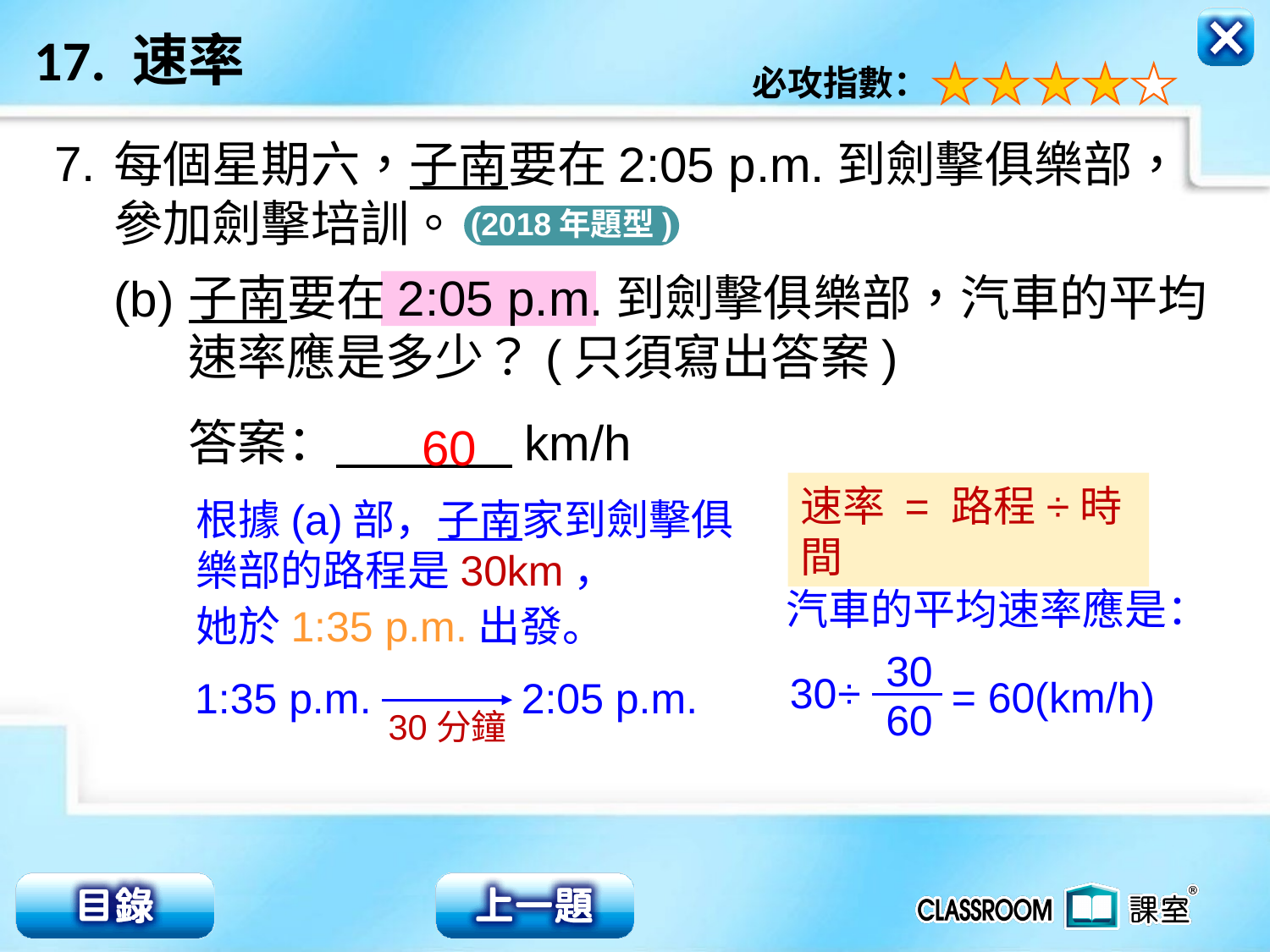

7.
每個星期六，子南要在2:05 p.m.到劍擊俱樂部，參加劍擊培訓。
(2018年題型)
子南要在2:05 p.m.到劍擊俱樂部，汽車的平均速率應是多少？(只須寫出答案)
(b)

答案：                km/h
60
根據(a)部，子南家到劍擊俱樂部的路程是30km，
她於1:35 p.m.出發。
速率 = 路程÷時間
汽車的平均速率應是：
30
60
÷
30
= 60(km/h)
1:35 p.m.
2:05 p.m.
30分鐘